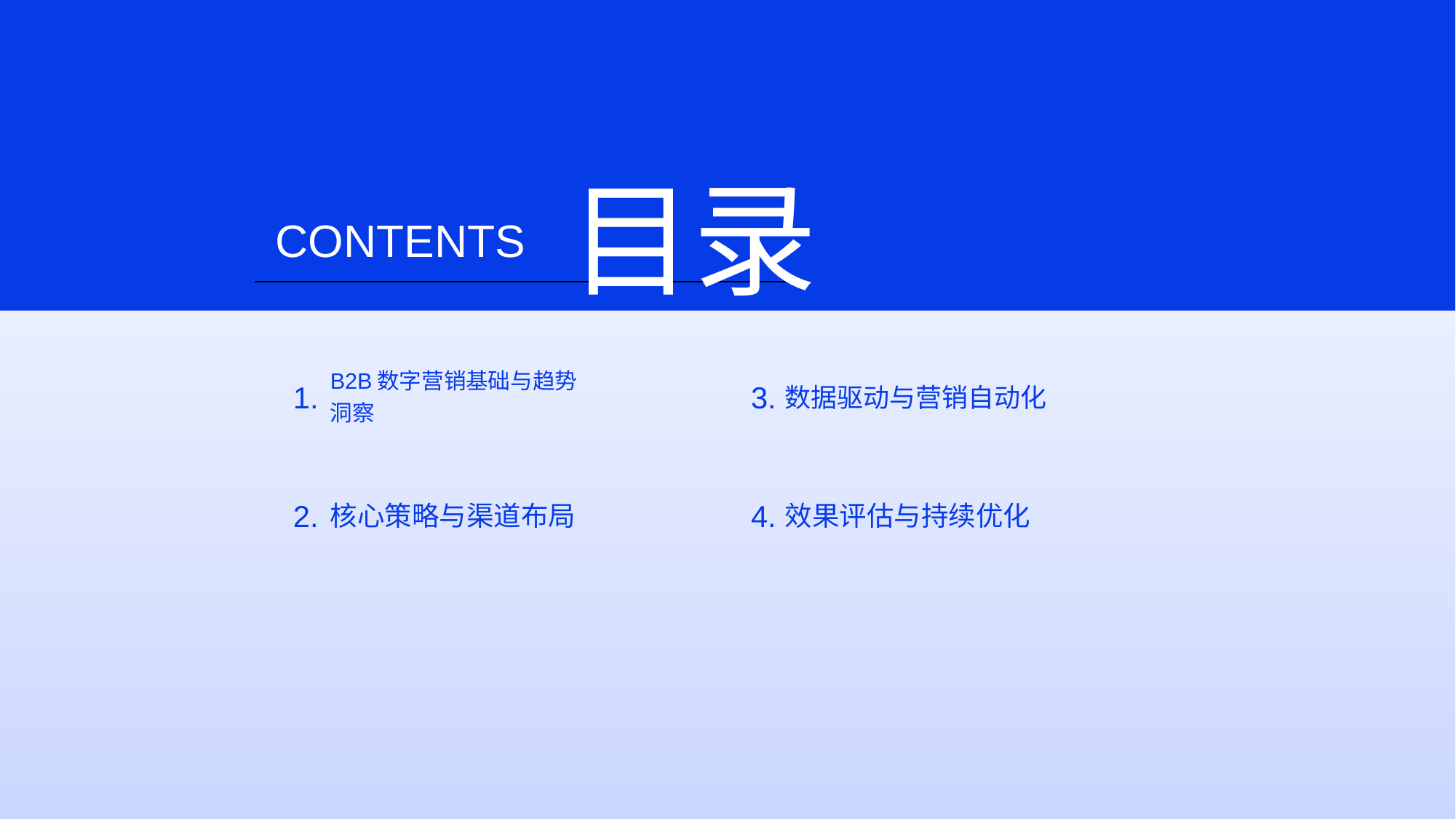

目录
CONTENTS
B2B数字营销基础与趋势洞察
数据驱动与营销自动化
1.
3.
核心策略与渠道布局
效果评估与持续优化
2.
4.